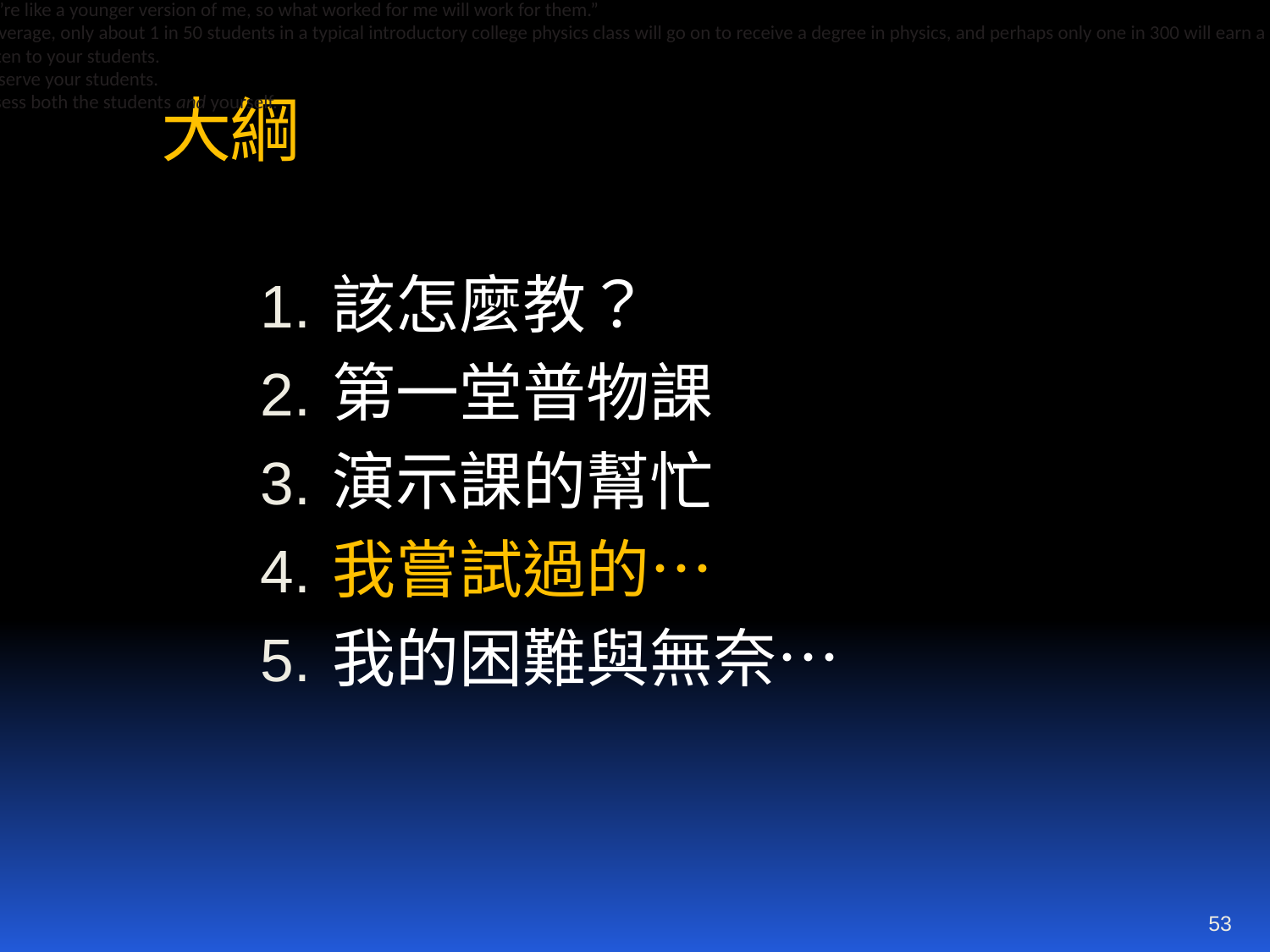

Teaching Physics
1. Know your students
“they’re like a younger version of me, so what worked for me will work for them.”
-On average, only about 1 in 50 students in a typical introductory college physics class will go on to receive a degree in physics, and perhaps only one in 300 will earn a Ph.D.
2. Listen to your students.
3. Observe your students.
4. Assess both the students and yourself.
# 大綱
該怎麼教？
第一堂普物課
演示課的幫忙
我嘗試過的…
我的困難與無奈…
53